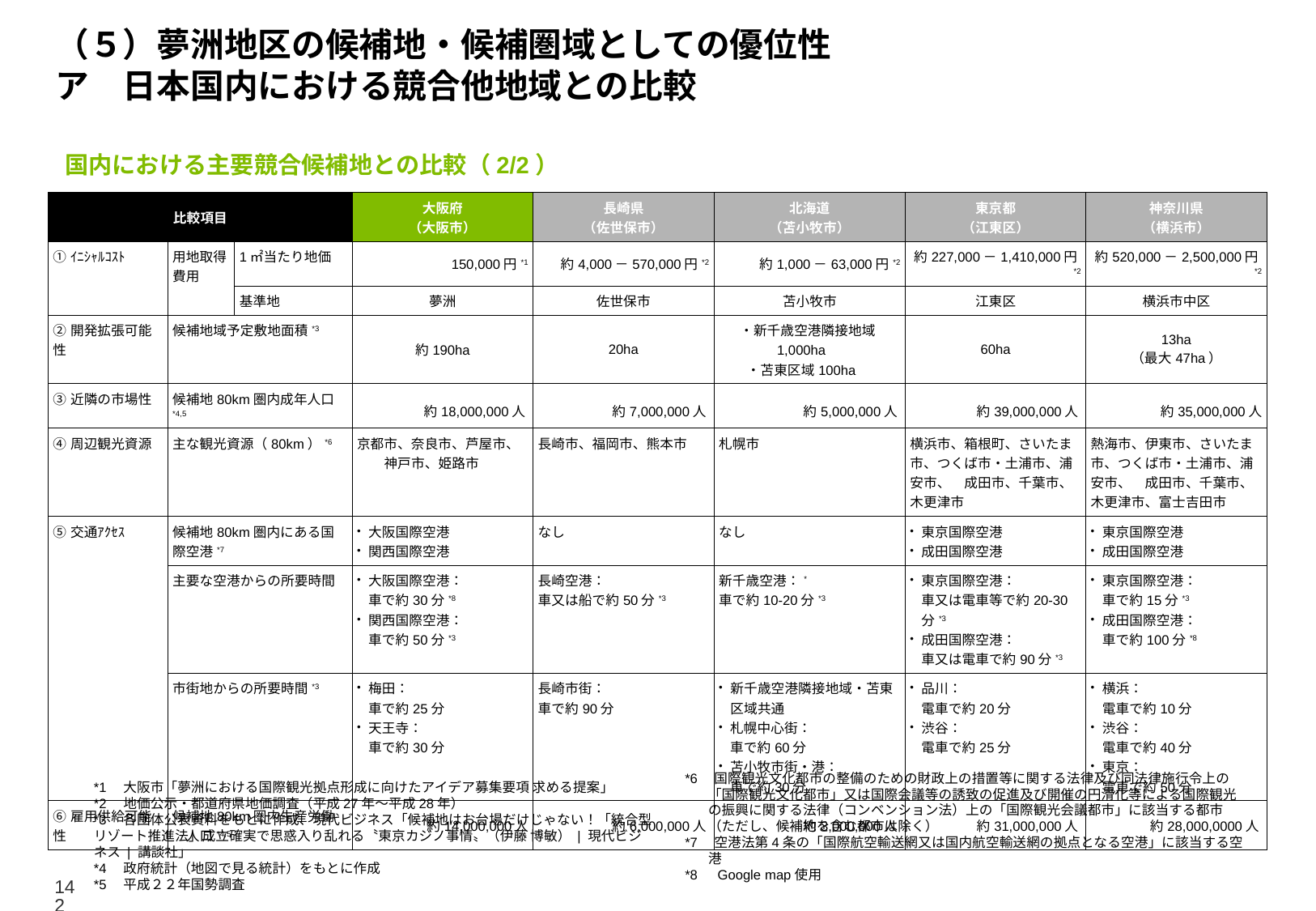

# （５）夢洲地区の候補地・候補圏域としての優位性 ア　日本国内における競合他地域との比較
国内における主要競合候補地との比較（2/2）
| 比較項目 |  |  | 大阪府 （大阪市） | 長崎県 （佐世保市） | 北海道 （苫小牧市） | 東京都 （江東区） | 神奈川県 （横浜市） |
| --- | --- | --- | --- | --- | --- | --- | --- |
| ①ｲﾆｼｬﾙｺｽﾄ | 用地取得費用 | 1㎡当たり地価 | 150,000円\*1 | 約4,000－570,000円\*2 | 約1,000－63,000円\*2 | 約227,000－1,410,000円\*2 | 約520,000－2,500,000円\*2 |
|  |  | 基準地 | 夢洲 | 佐世保市 | 苫小牧市 | 江東区 | 横浜市中区 |
| ②開発拡張可能性 | 候補地域予定敷地面積\*3 |  | 約190ha | 20ha | ・新千歳空港隣接地域1,000ha　 ・苫東区域100ha | 60ha | 13ha （最大47ha） |
| ③近隣の市場性 | 候補地80km圏内成年人口\*4,5 |  | 約18,000,000人 | 約7,000,000人 | 約5,000,000人 | 約39,000,000人 | 約35,000,000人 |
| ④周辺観光資源 | 主な観光資源（80km）\*6 |  | 京都市、奈良市、芦屋市、　　神戸市、姫路市 | 長崎市、福岡市、熊本市 | 札幌市 | 横浜市、箱根町、さいたま市、つくば市・土浦市、浦安市、　成田市、千葉市、木更津市 | 熱海市、伊東市、さいたま市、つくば市・土浦市、浦安市、　成田市、千葉市、木更津市、富士吉田市 |
| ⑤交通ｱｸｾｽ | 候補地80km圏内にある国際空港\*7 |  | 大阪国際空港 関西国際空港 | なし | なし | 東京国際空港 成田国際空港 | 東京国際空港 成田国際空港 |
|  | 主要な空港からの所要時間 |  | 大阪国際空港： 車で約30分\*8 関西国際空港： 車で約50分\*3 | 長崎空港： 車又は船で約50分\*3 | 新千歳空港：\* 車で約10-20分\*3 | 東京国際空港： 車又は電車等で約20-30分\*3 成田国際空港： 車又は電車で約90分\*3 | 東京国際空港： 車で約15分\*3 成田国際空港： 車で約100分\*8 |
|  | 市街地からの所要時間\*3 |  | 梅田： 車で約25分 天王寺： 車で約30分 | 長崎市街： 車で約90分 | 新千歳空港隣接地域・苫東区域共通 札幌中心街： 車で約60分 苫小牧市街・港： 車で約30分 | 品川： 電車で約20分 渋谷： 電車で約25分 | 横浜： 電車で約10分 渋谷： 電車で約40分 東京： 電車で約50分 |
| ⑥雇用供給可能性 | 候補地80km圏内生産労働　人口\*4,5 |  | 約14,000,000人 | 約6,000,000人 | 約3,000,000人 | 約31,000,000人 | 約28,000,0000人 |
*1　大阪市「夢洲における国際観光拠点形成に向けたアイデア募集要項 求める提案」
*2　地価公示・都道府県地価調査（平成27年～平成28年）
*3　各団体公表資料をもとに作成、現代ビジネス「候補地はお台場だけじゃない！「統合型リゾート推進法」成立確実で思惑入り乱れる〝東京カジノ事情〟（伊藤 博敏） | 現代ビジネス | 講談社」
*4　政府統計（地図で見る統計）をもとに作成
*5　平成２２年国勢調査
*6　国際観光文化都市の整備のための財政上の措置等に関する法律及び同法律施行令上の「国際観光文化都市」又は国際会議等の誘致の促進及び開催の円滑化等による国際観光の振興に関する法律（コンベンション法）上の「国際観光会議都市」に該当する都市（ただし、候補地を含む都市は除く）
*7　空港法第4条の「国際航空輸送網又は国内航空輸送網の拠点となる空港」に該当する空港
*8　Google map使用
142